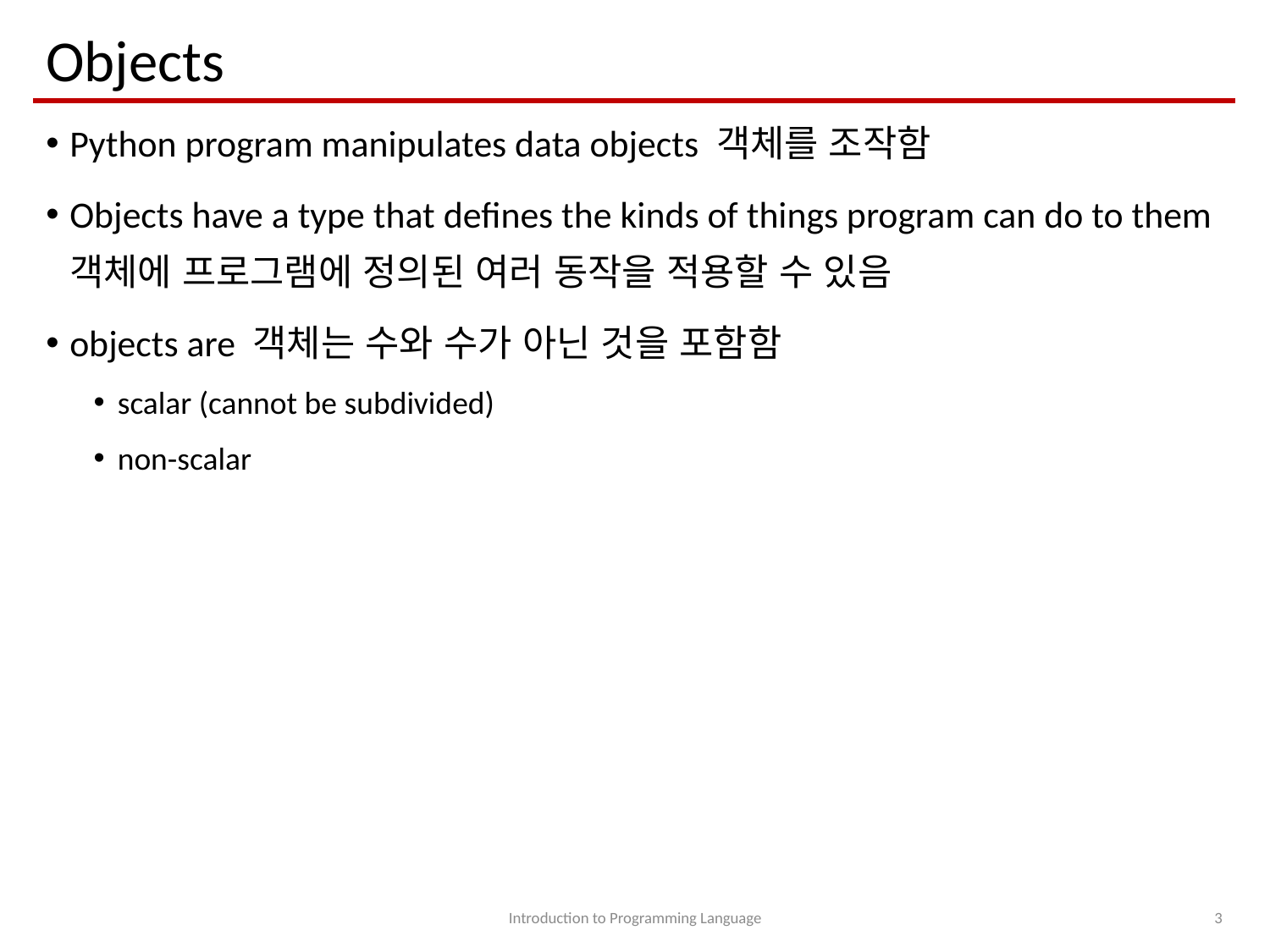

# Objects
Python program manipulates data objects 객체를 조작함
Objects have a type that defines the kinds of things program can do to them
객체에 프로그램에 정의된 여러 동작을 적용할 수 있음
objects are 객체는 수와 수가 아닌 것을 포함함
scalar (cannot be subdivided)
non-scalar
Introduction to Programming Language
3